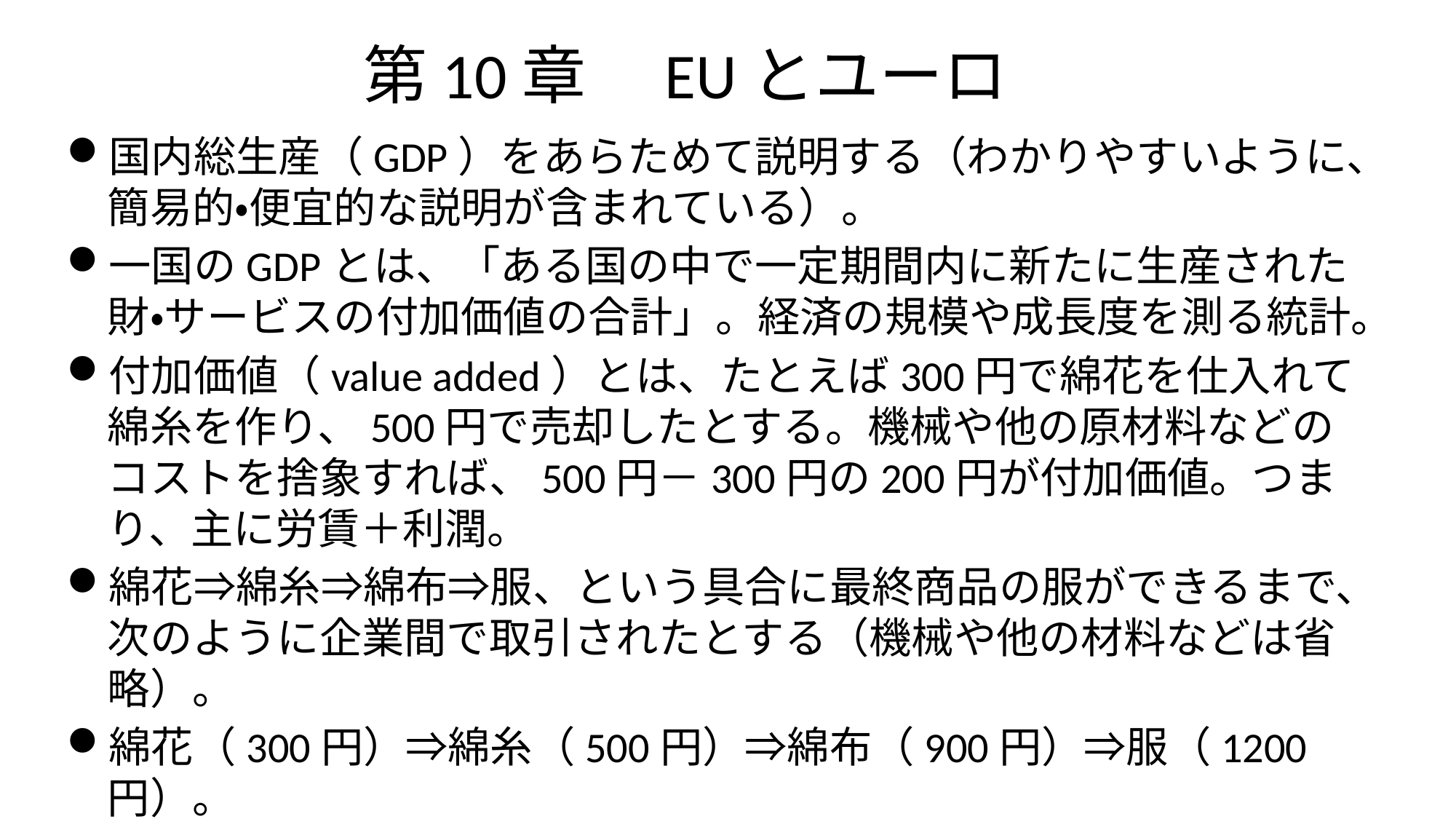

# 第10章　EUとユーロ
国内総生産（GDP）をあらためて説明する（わかりやすいように、簡易的・便宜的な説明が含まれている）。
一国のGDPとは、「ある国の中で一定期間内に新たに生産された財・サービスの付加価値の合計」。経済の規模や成長度を測る統計。
付加価値（value added）とは、たとえば300円で綿花を仕入れて綿糸を作り、500円で売却したとする。機械や他の原材料などのコストを捨象すれば、500円－300円の200円が付加価値。つまり、主に労賃＋利潤。
綿花⇒綿糸⇒綿布⇒服、という具合に最終商品の服ができるまで、次のように企業間で取引されたとする（機械や他の材料などは省略）。
綿花（300円）⇒綿糸（500円）⇒綿布（900円）⇒服（1200円）。
付加価値の合計は、300＋200＋400＋300＝1200円。※最初の綿花は、大地からの採取によるもので、仕入れなしと仮定）。